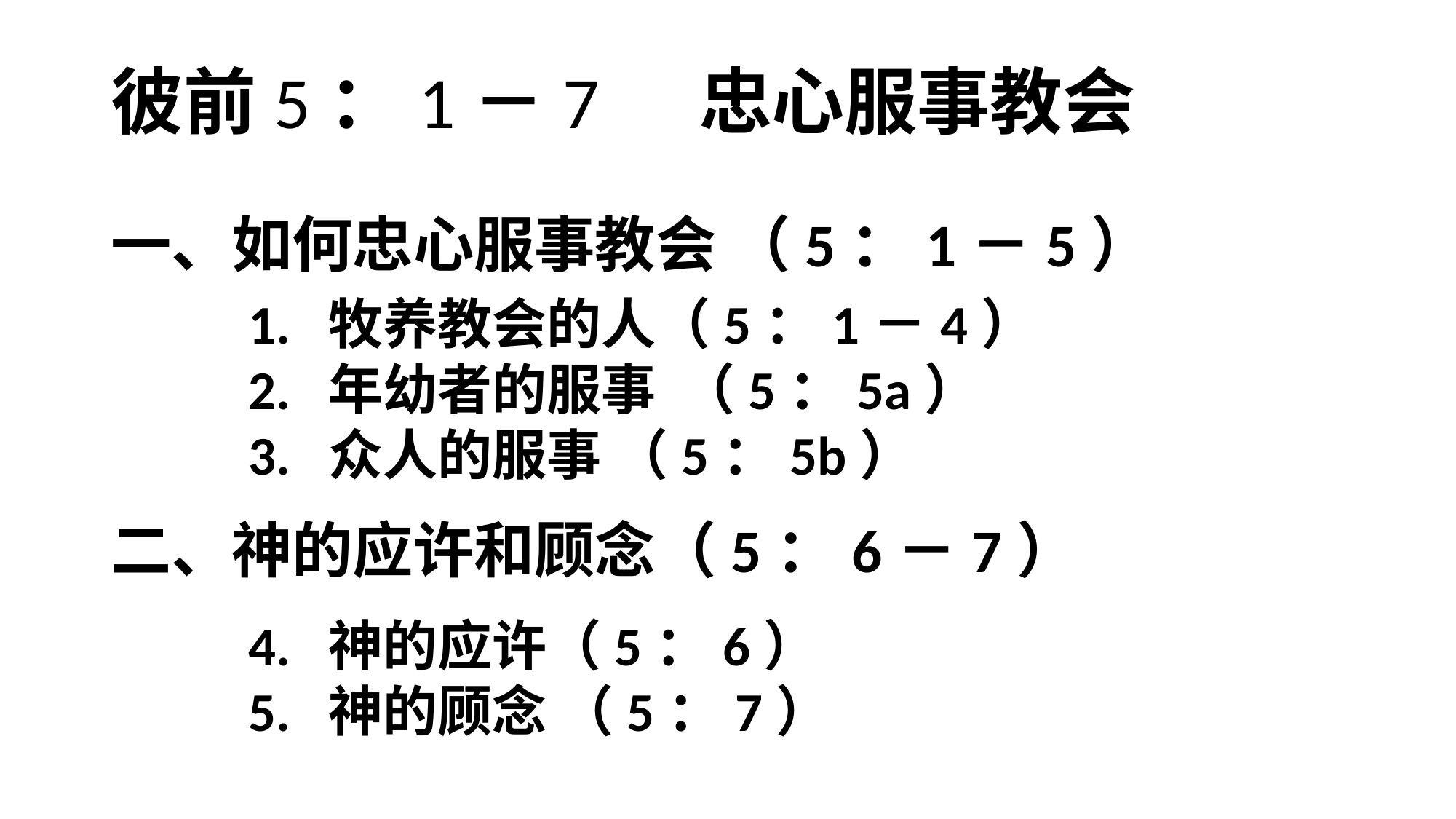

# 彼前5：1－7     忠心服事教会
一、如何忠心服事教会 （5：1－5）

二、神的应许和顾念（5：6－7）
1.  牧养教会的人（5：1－4）
2.  年幼者的服事  （5：5a）
3.  众人的服事 （5：5b）
4.  神的应许（5：6）
5.  神的顾念 （5：7）